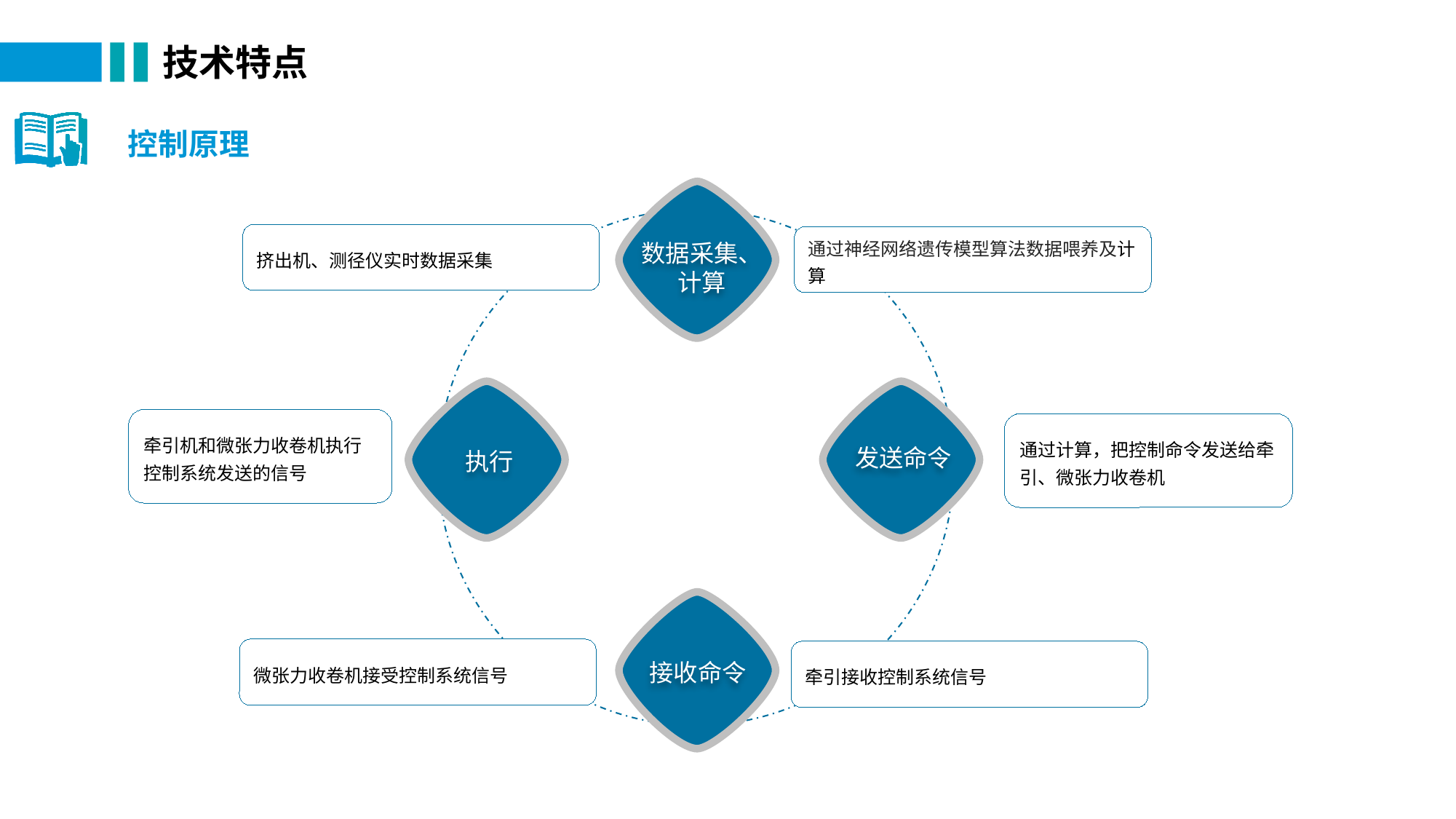

技术特点

控制原理

挤出机、测径仪实时数据采集
通过神经网络遗传模型算法数据喂养及计算
数据采集、计算

执行

发送命令
牵引机和微张力收卷机执行控制系统发送的信号
通过计算，把控制命令发送给牵引、微张力收卷机
管理优势

接收命令
微张力收卷机接受控制系统信号
牵引接收控制系统信号
.